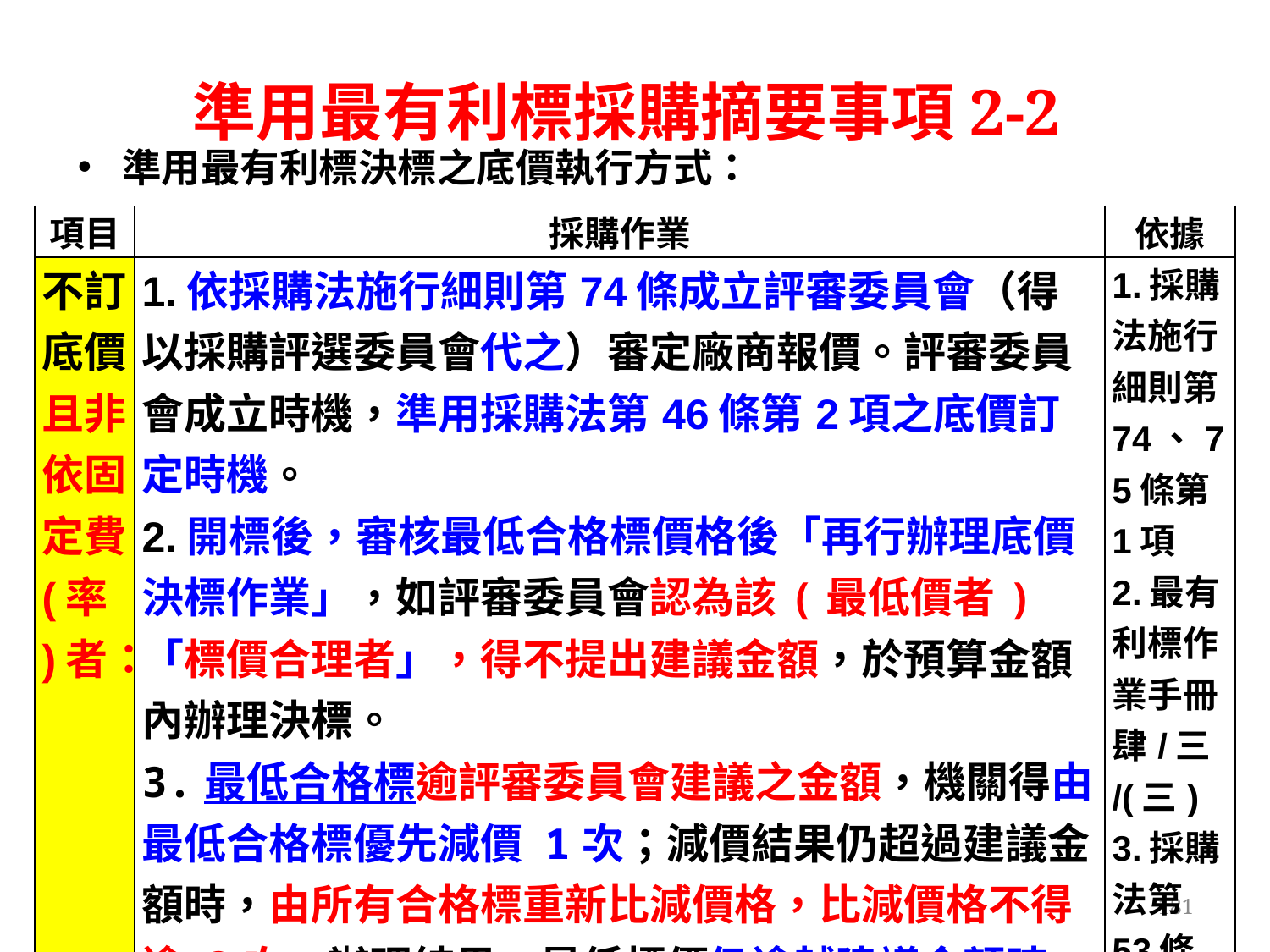

# 準用最有利標採購摘要事項2-2
準用最有利標決標之底價執行方式：
| 項目 | 採購作業 | 依據 |
| --- | --- | --- |
| 不訂底價且非依固定費(率)者： | 1.依採購法施行細則第74條成立評審委員會（得以採購評選委員會代之）審定廠商報價。評審委員會成立時機，準用採購法第46條第2項之底價訂定時機。 2.開標後，審核最低合格標價格後「再行辦理底價決標作業」，如評審委員會認為該(最低價者)「標價合理者」，得不提出建議金額，於預算金額內辦理決標。 3.最低合格標逾評審委員會建議之金額，機關得由最低合格標優先減價 1次；減價結果仍超過建議金額時，由所有合格標重新比減價格，比減價格不得逾 3次，辦理結果，最低標價仍逾越建議金額時，應予廢標。並無超建議金額決標之規定。 | 1.採購法施行細則第74、75條第1項 2.最有利標作業手冊肆/三/(三) 3.採購法第53條之立法意旨 |
181